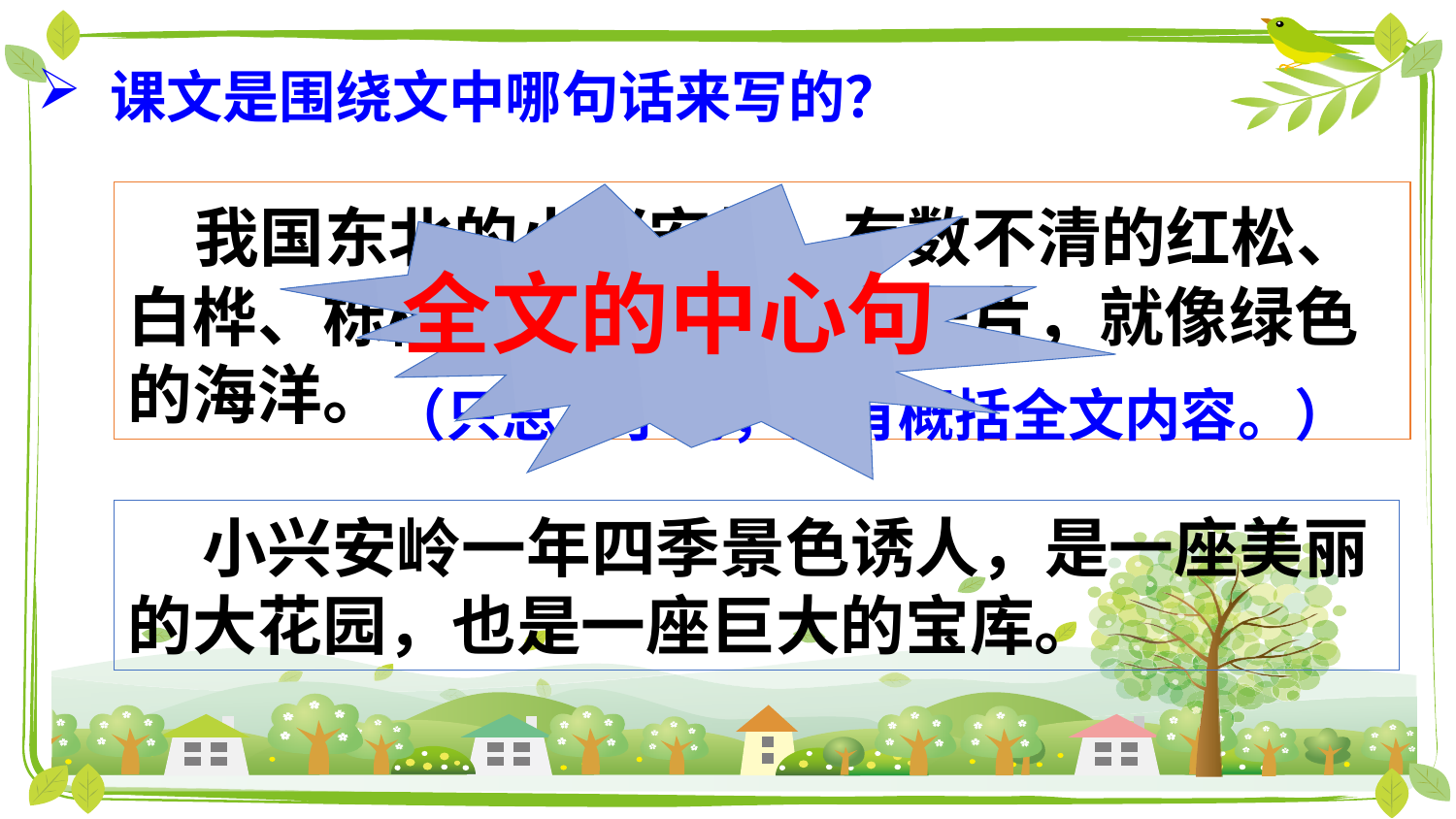

课文是围绕文中哪句话来写的？
   我国东北的小兴安岭，有数不清的红松、白桦、栎树……几百里连成一片，就像绿色的海洋。
全文的中心句
（只总写了树，没有概括全文内容。）
    小兴安岭一年四季景色诱人，是一座美丽的大花园，也是一座巨大的宝库。